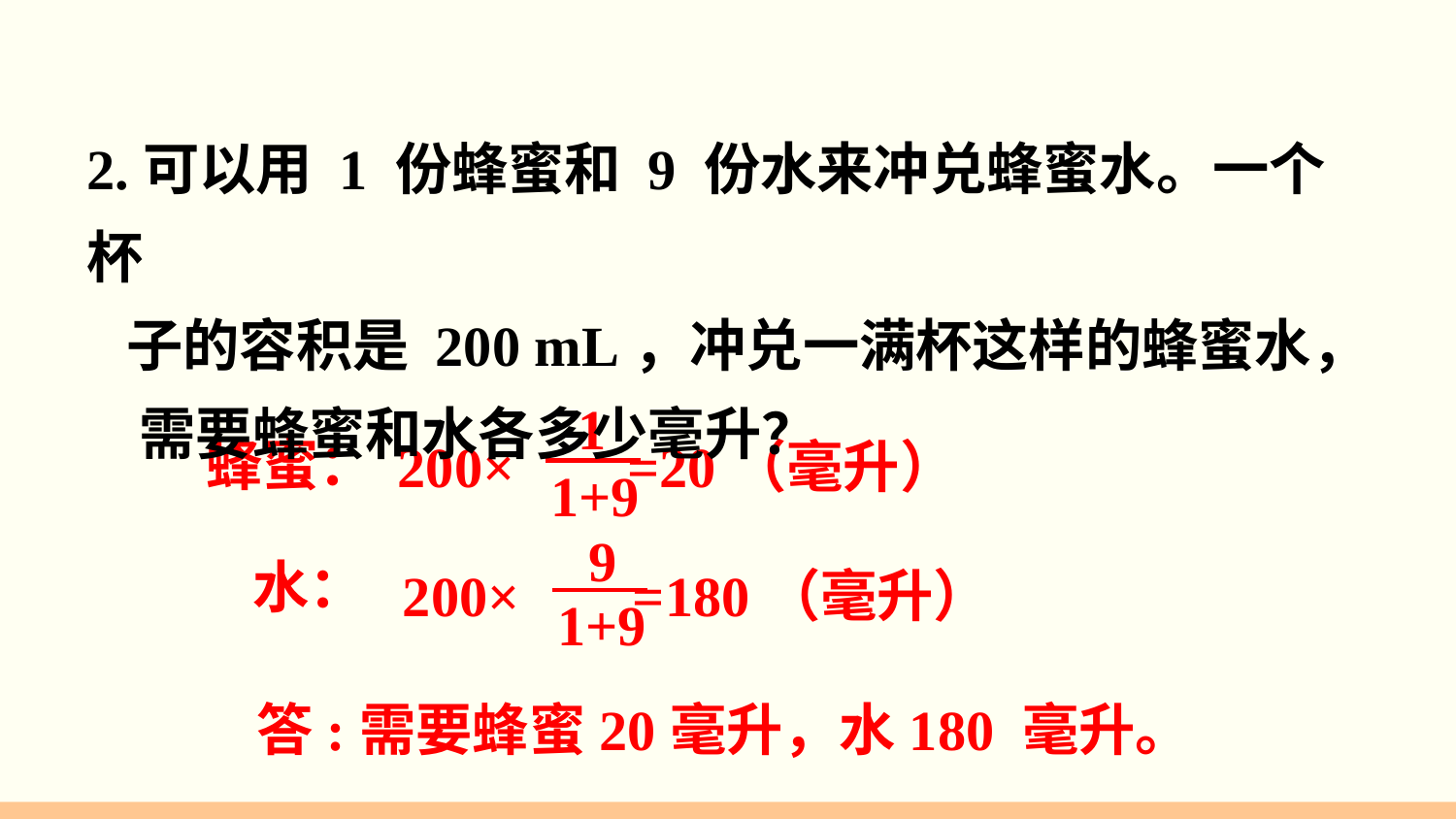

2.可以用 1 份蜂蜜和 9 份水来冲兑蜂蜜水。一个杯
  子的容积是 200 mL，冲兑一满杯这样的蜂蜜水，
   需要蜂蜜和水各多少毫升？
  1
1+9
200×        =20（毫升）
蜂蜜：
水：
9
1+9
200×        =180（毫升）
答:需要蜂蜜20毫升，水180 毫升。